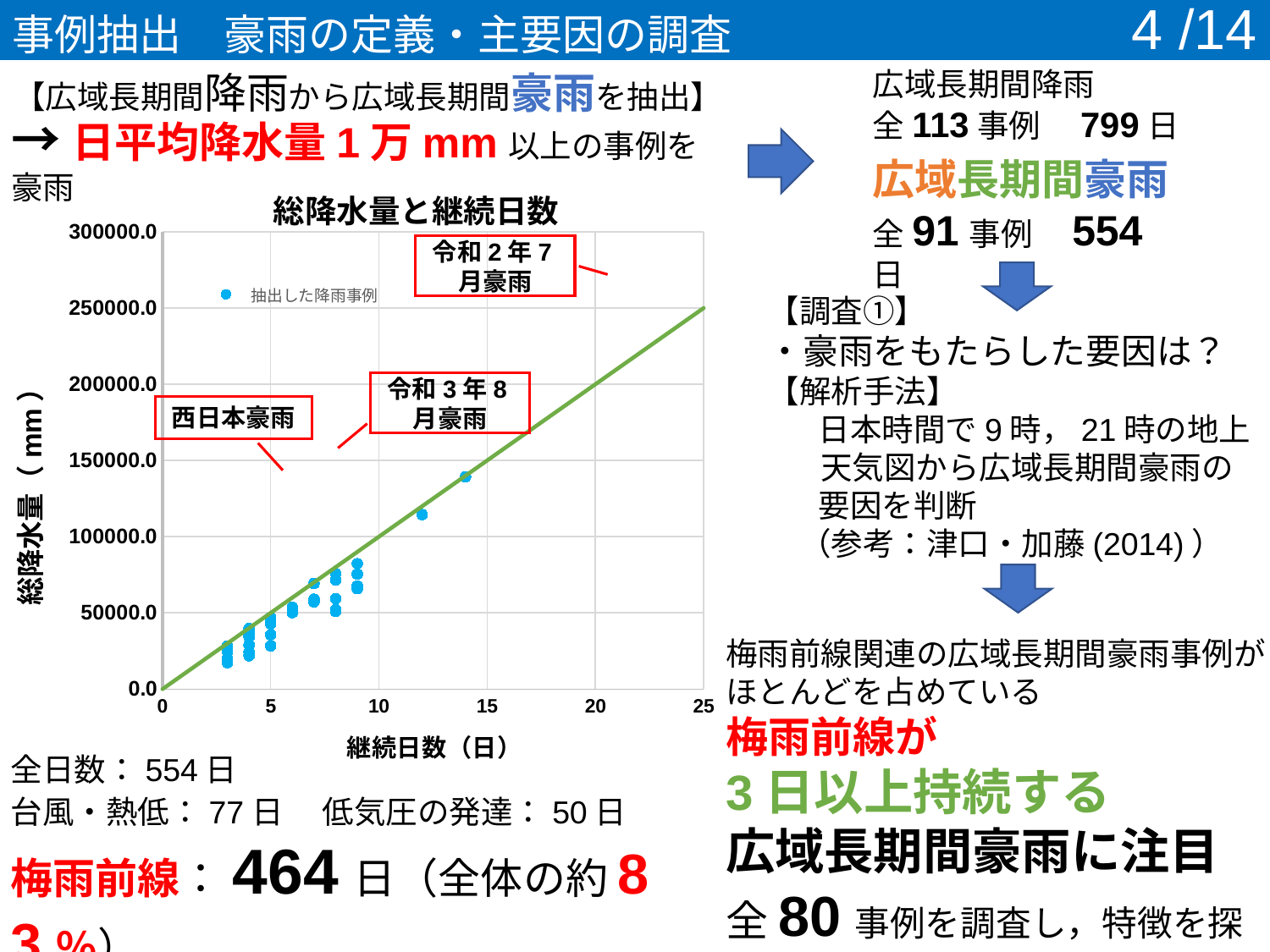

事例抽出　豪雨の定義・主要因の調査
4 /14
広域長期間降雨
全113事例　799日

広域長期間豪雨
全91事例　554日
【広域長期間降雨から広域長期間豪雨を抽出】
→日平均降水量1万mm以上の事例を豪雨

### Chart: 総降水量と継続日数

| Category |  |  |  |
|---|---|---|---|
令和2年7月豪雨
令和3年8月豪雨
西日本豪雨

【調査①】
・豪雨をもたらした要因は？
【解析手法】
      日本時間で9時，21時の地上
　　天気図から広域長期間豪雨の
      要因を判断
　（参考：津口・加藤(2014)）

梅雨前線関連の広域長期間豪雨事例がほとんどを占めている
梅雨前線が
3日以上持続する
広域長期間豪雨に注目
全80事例を調査し，特徴を探る
全日数：554日
台風・熱低：77日 　低気圧の発達：50日
梅雨前線：464日（全体の約83％）
（1日に豪雨の要因が2つ含まれる場合もあり）